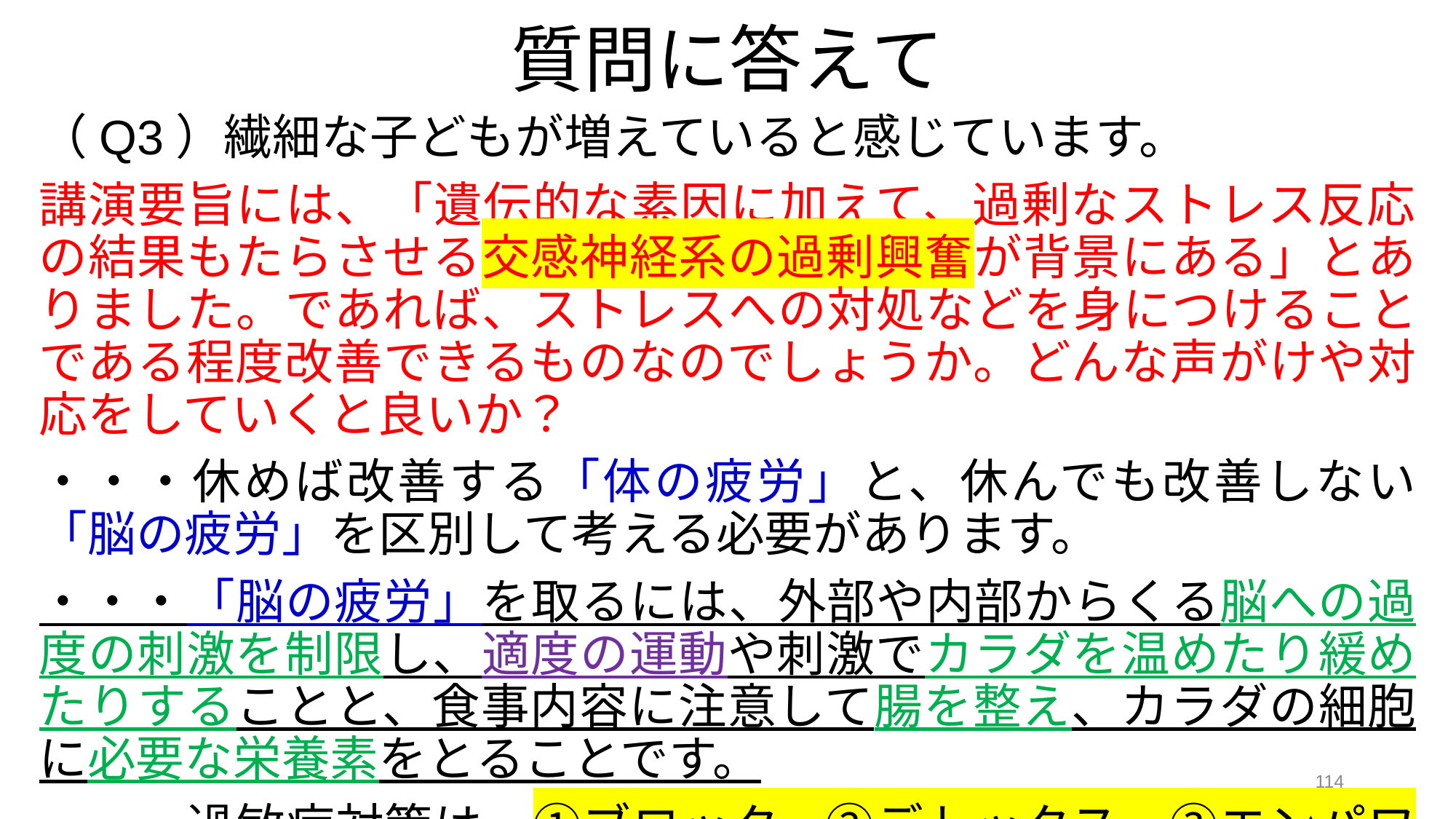

# 質問に答えて
（Q3）繊細な子どもが増えていると感じています。
講演要旨には、「遺伝的な素因に加えて、過剰なストレス反応の結果もたらさせる交感神経系の過剰興奮が背景にある」とありました。であれば、ストレスへの対処などを身につけることである程度改善できるものなのでしょうか。どんな声がけや対応をしていくと良いか？
・・・休めば改善する「体の疲労」と、休んでも改善しない「脳の疲労」を区別して考える必要があります。
・・・「脳の疲労」を取るには、外部や内部からくる脳への過度の刺激を制限し、適度の運動や刺激でカラダを温めたり緩めたりすることと、食事内容に注意して腸を整え、カラダの細胞に必要な栄養素をとることです。
・・・過敏症対策は、①ブロック、②デトックス、③エンパワメント、です。
114